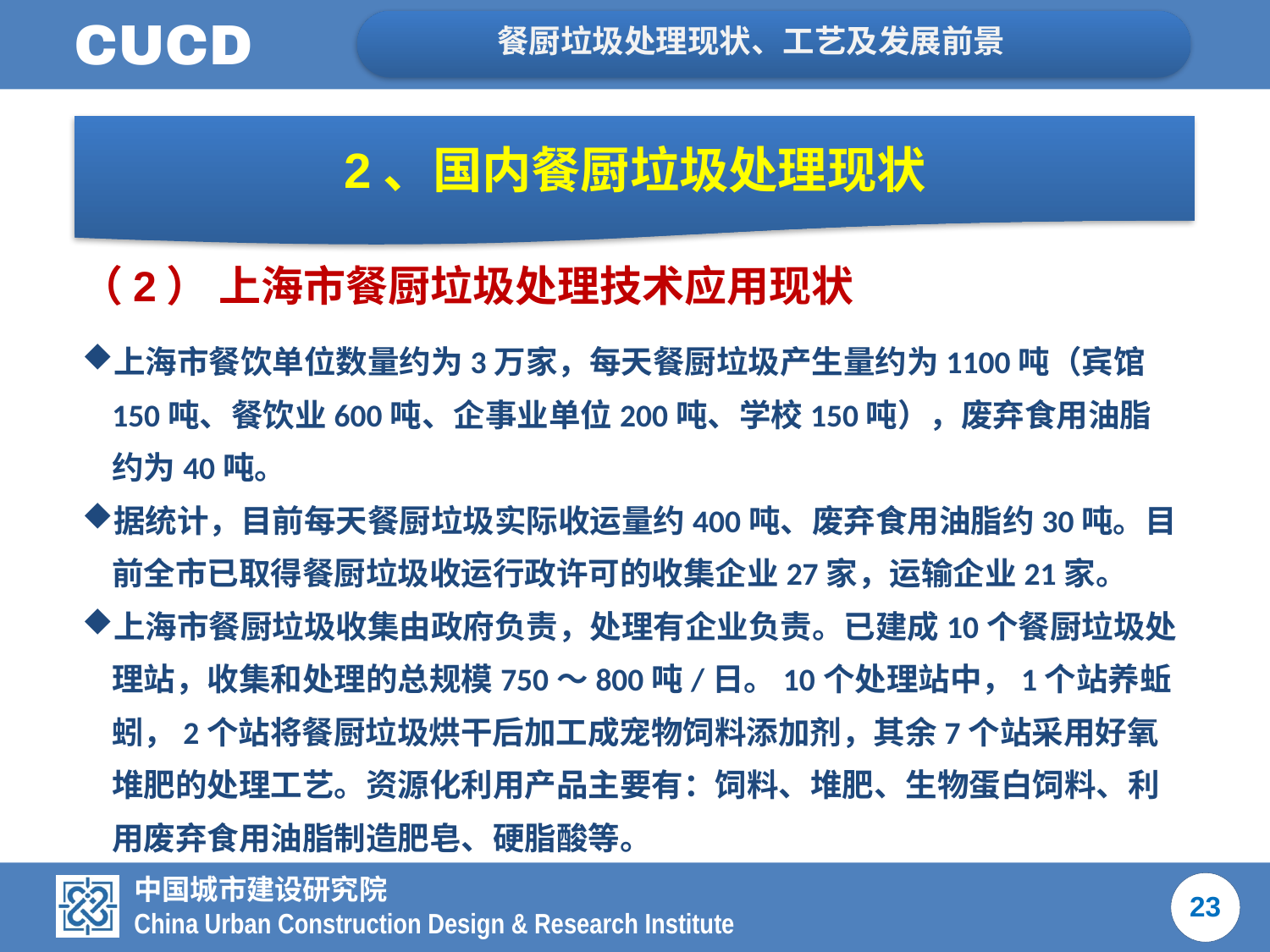

2、国内餐厨垃圾处理现状
（2） 上海市餐厨垃圾处理技术应用现状
上海市餐饮单位数量约为3万家，每天餐厨垃圾产生量约为1100吨（宾馆150吨、餐饮业600吨、企事业单位200吨、学校150吨），废弃食用油脂约为40吨。
据统计，目前每天餐厨垃圾实际收运量约400吨、废弃食用油脂约30吨。目前全市已取得餐厨垃圾收运行政许可的收集企业27家，运输企业21家。
上海市餐厨垃圾收集由政府负责，处理有企业负责。已建成10个餐厨垃圾处理站，收集和处理的总规模750～800吨/日。10个处理站中，1个站养蚯蚓，2个站将餐厨垃圾烘干后加工成宠物饲料添加剂，其余7个站采用好氧堆肥的处理工艺。资源化利用产品主要有：饲料、堆肥、生物蛋白饲料、利用废弃食用油脂制造肥皂、硬脂酸等。
23